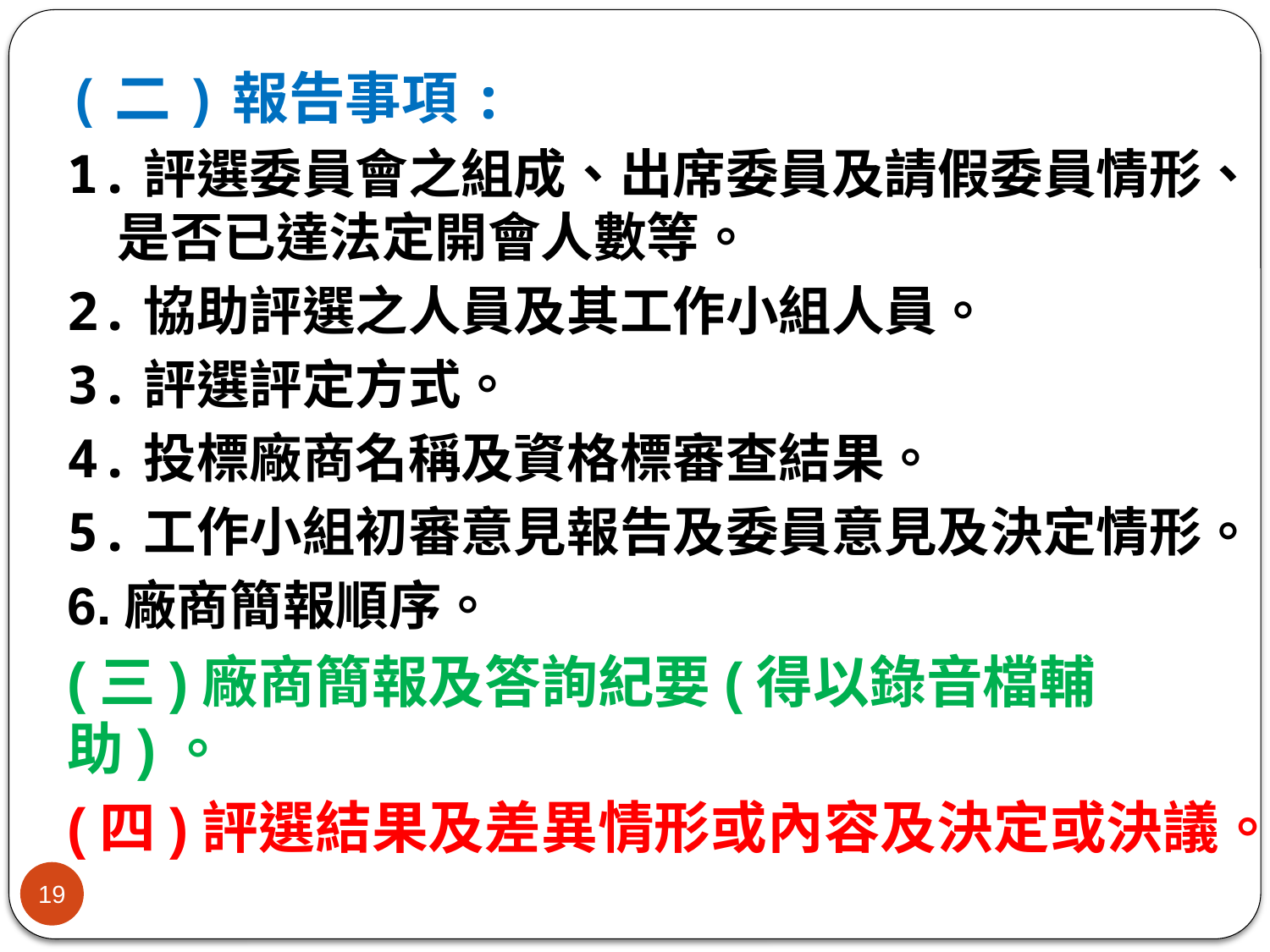

(二)報告事項:
1.評選委員會之組成、出席委員及請假委員情形、是否已達法定開會人數等。
2.協助評選之人員及其工作小組人員。
3.評選評定方式。
4.投標廠商名稱及資格標審查結果。
5.工作小組初審意見報告及委員意見及決定情形。
6.廠商簡報順序。
(三)廠商簡報及答詢紀要(得以錄音檔輔助)。
(四)評選結果及差異情形或內容及決定或決議。

19